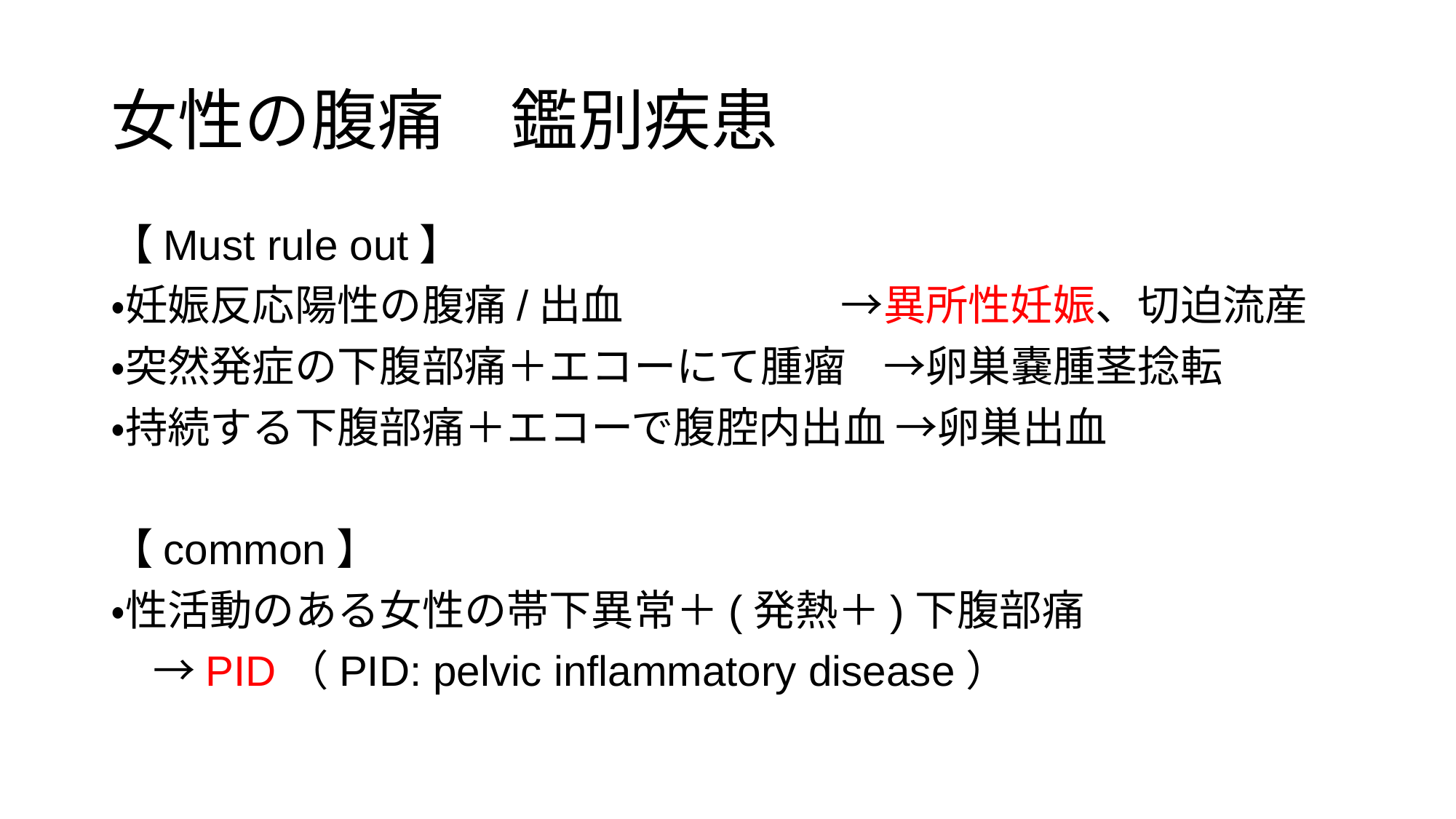

# 女性の腹痛　鑑別疾患
【Must rule out】
・妊娠反応陽性の腹痛/出血                       →異所性妊娠、切迫流産
・突然発症の下腹部痛＋エコーにて腫瘤    →卵巣嚢腫茎捻転
・持続する下腹部痛＋エコーで腹腔内出血 →卵巣出血

【common】
・性活動のある女性の帯下異常＋(発熱＋)下腹部痛
　→PID（PID: pelvic inflammatory disease）